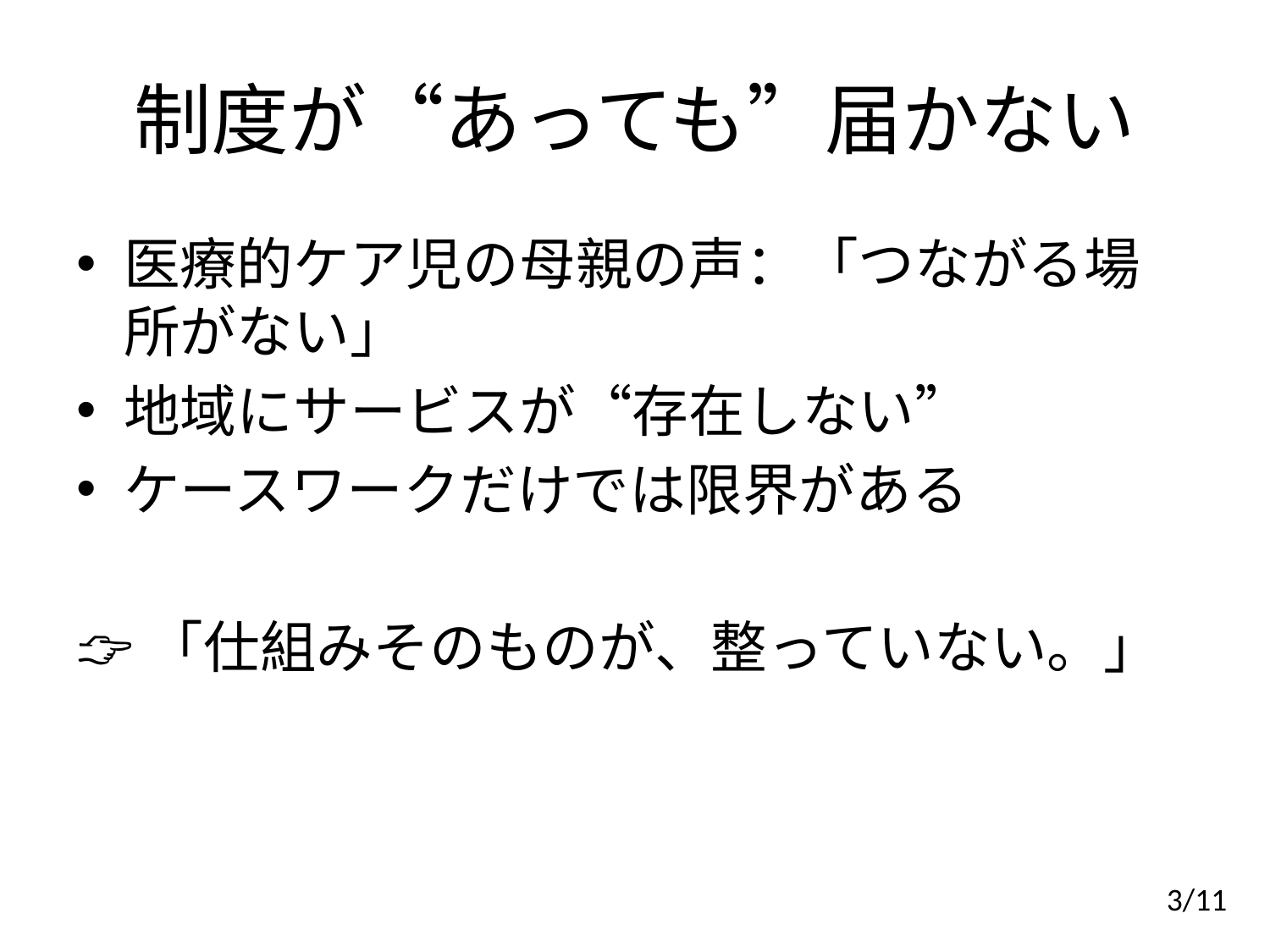

# 制度が“あっても”届かない
医療的ケア児の母親の声：「つながる場所がない」
地域にサービスが“存在しない”
ケースワークだけでは限界がある

👉「仕組みそのものが、整っていない。」
3/11